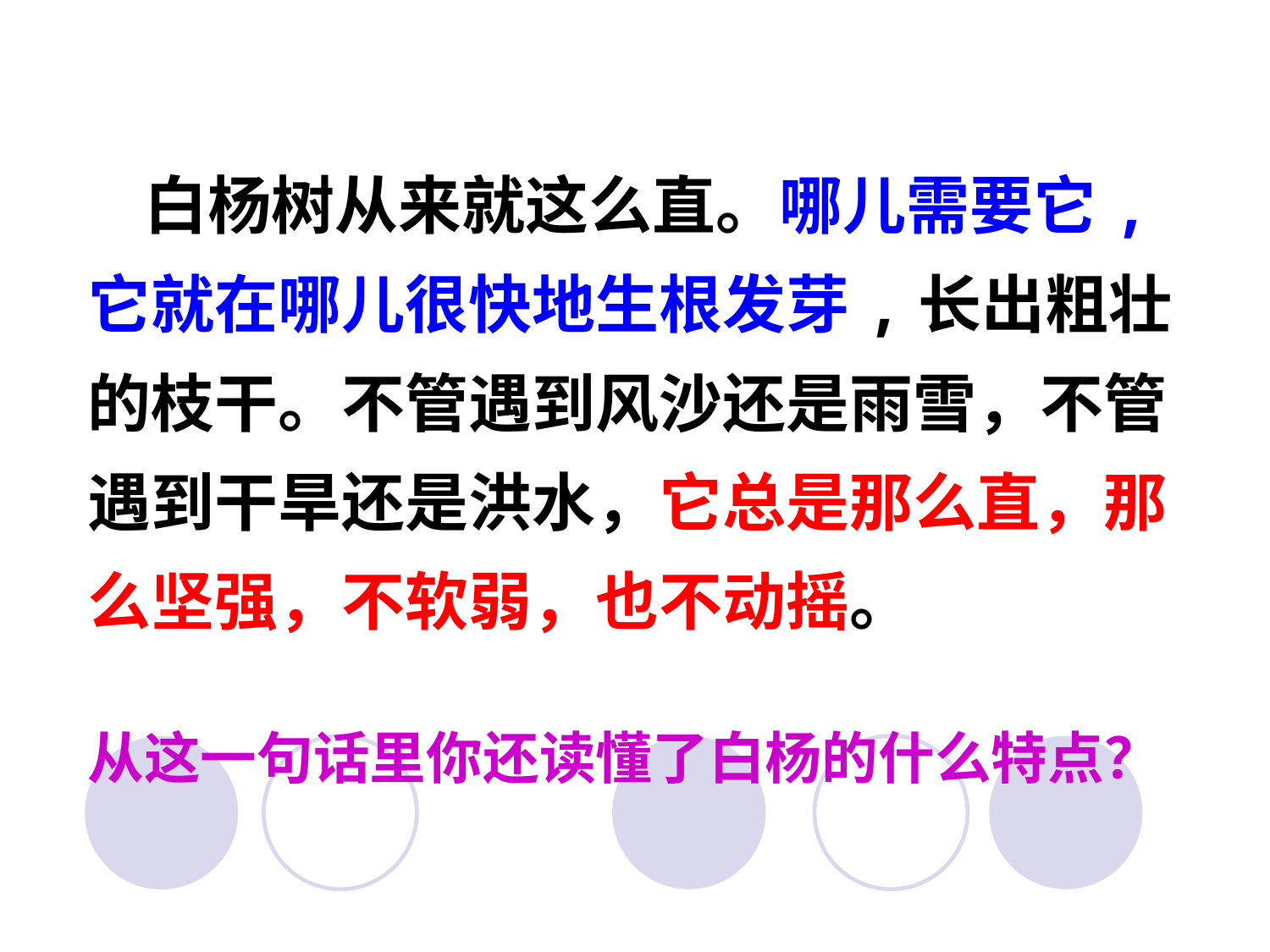

白杨树从来就这么直。哪儿需要它,它就在哪儿很快地生根发芽,长出粗壮的枝干。不管遇到风沙还是雨雪，不管遇到干旱还是洪水，它总是那么直，那么坚强，不软弱，也不动摇。
从这一句话里你还读懂了白杨的什么特点？